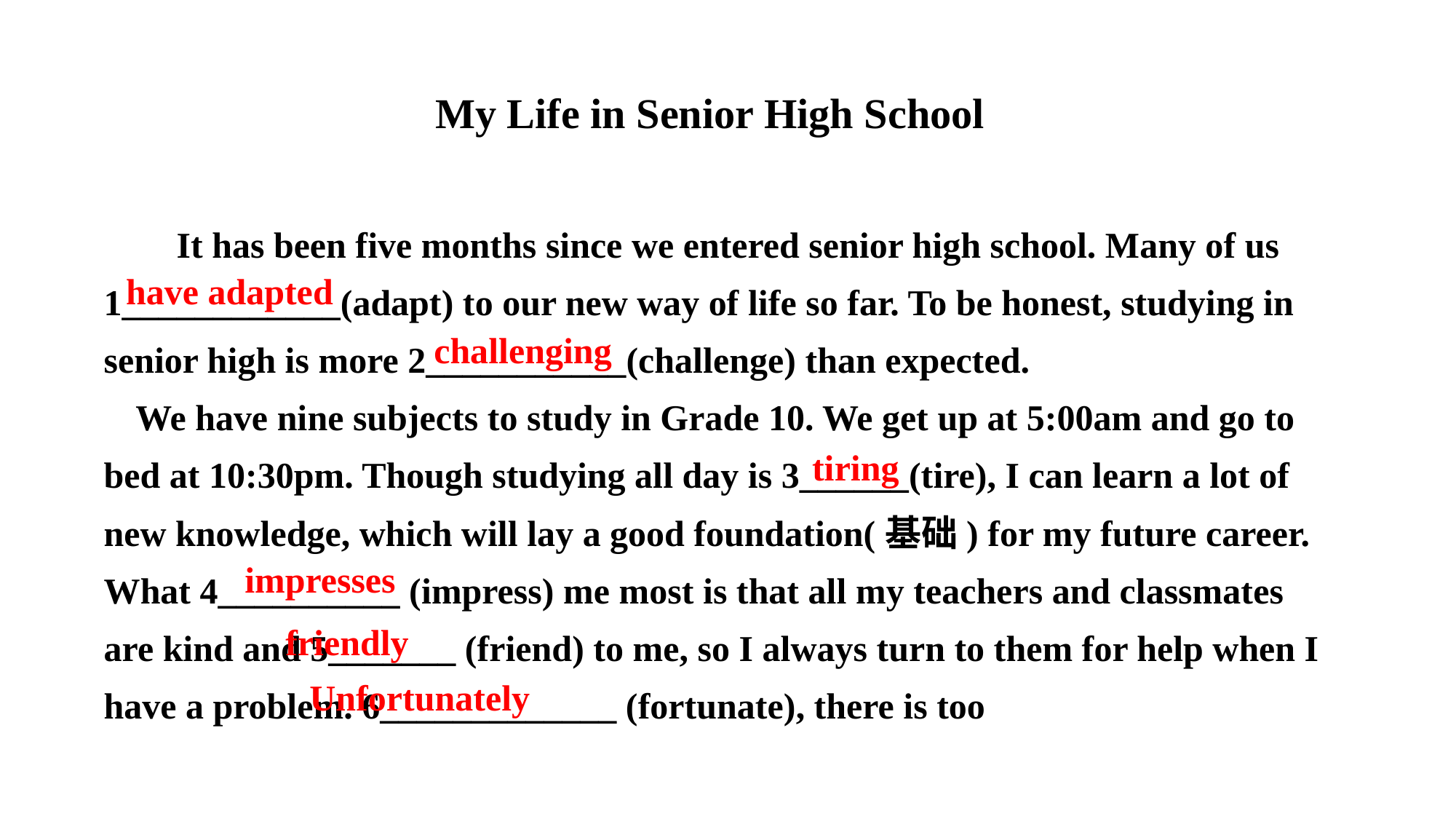

My Life in Senior High School
        It has been five months since we entered senior high school. Many of us 1____________(adapt) to our new way of life so far. To be honest, studying in senior high is more 2___________(challenge) than expected.
We have nine subjects to study in Grade 10. We get up at 5:00am and go to bed at 10:30pm. Though studying all day is 3______(tire), I can learn a lot of new knowledge, which will lay a good foundation(基础) for my future career. What 4__________ (impress) me most is that all my teachers and classmates are kind and 5_______ (friend) to me, so I always turn to them for help when I have a problem. 6_____________ (fortunate), there is too
 have adapted
 challenging
tiring
 impresses
friendly
Unfortunately